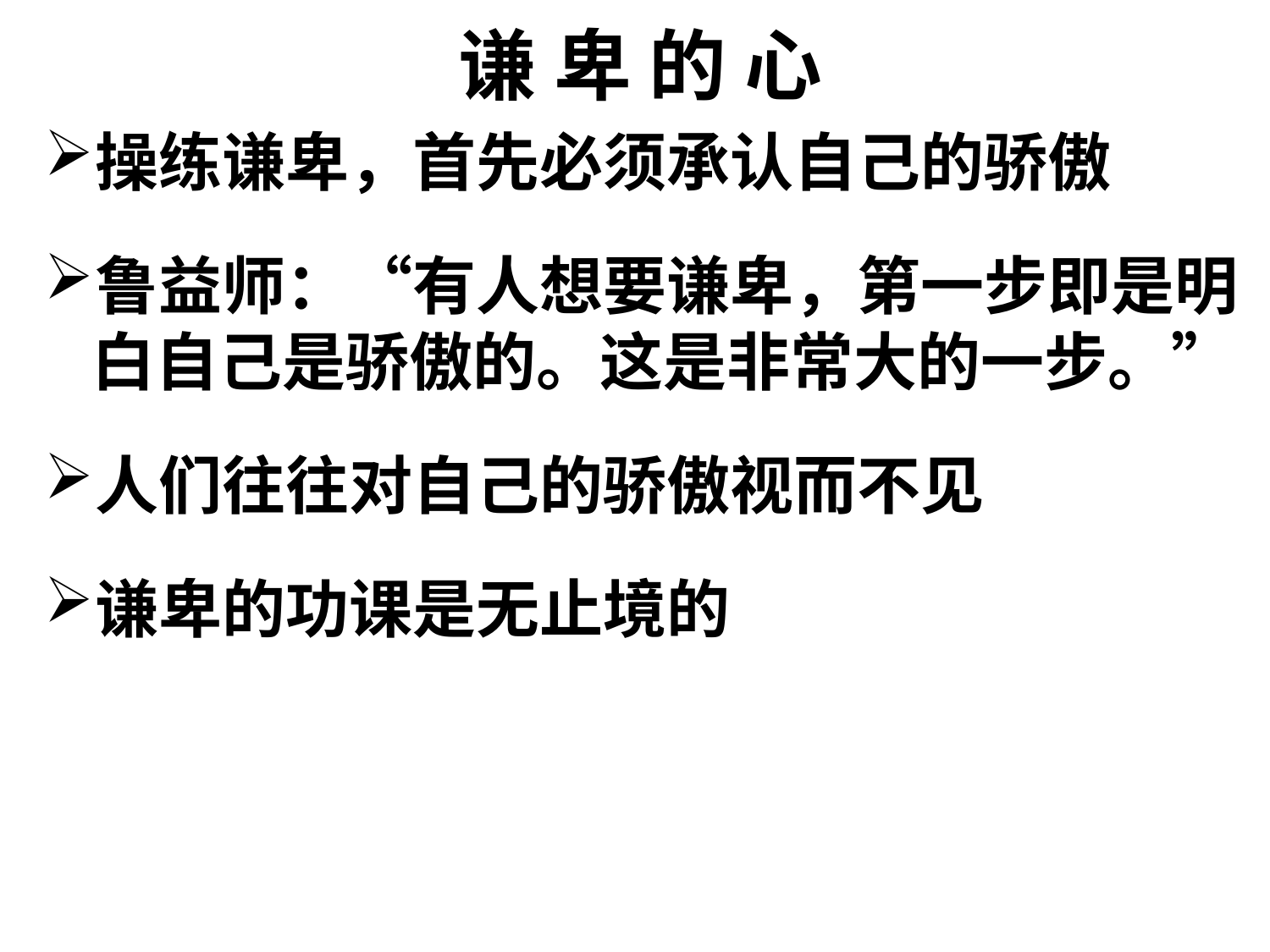

# 谦 卑 的 心
操练谦卑，首先必须承认自己的骄傲

鲁益师：“有人想要谦卑，第一步即是明白自己是骄傲的。这是非常大的一步。”

人们往往对自己的骄傲视而不见

谦卑的功课是无止境的